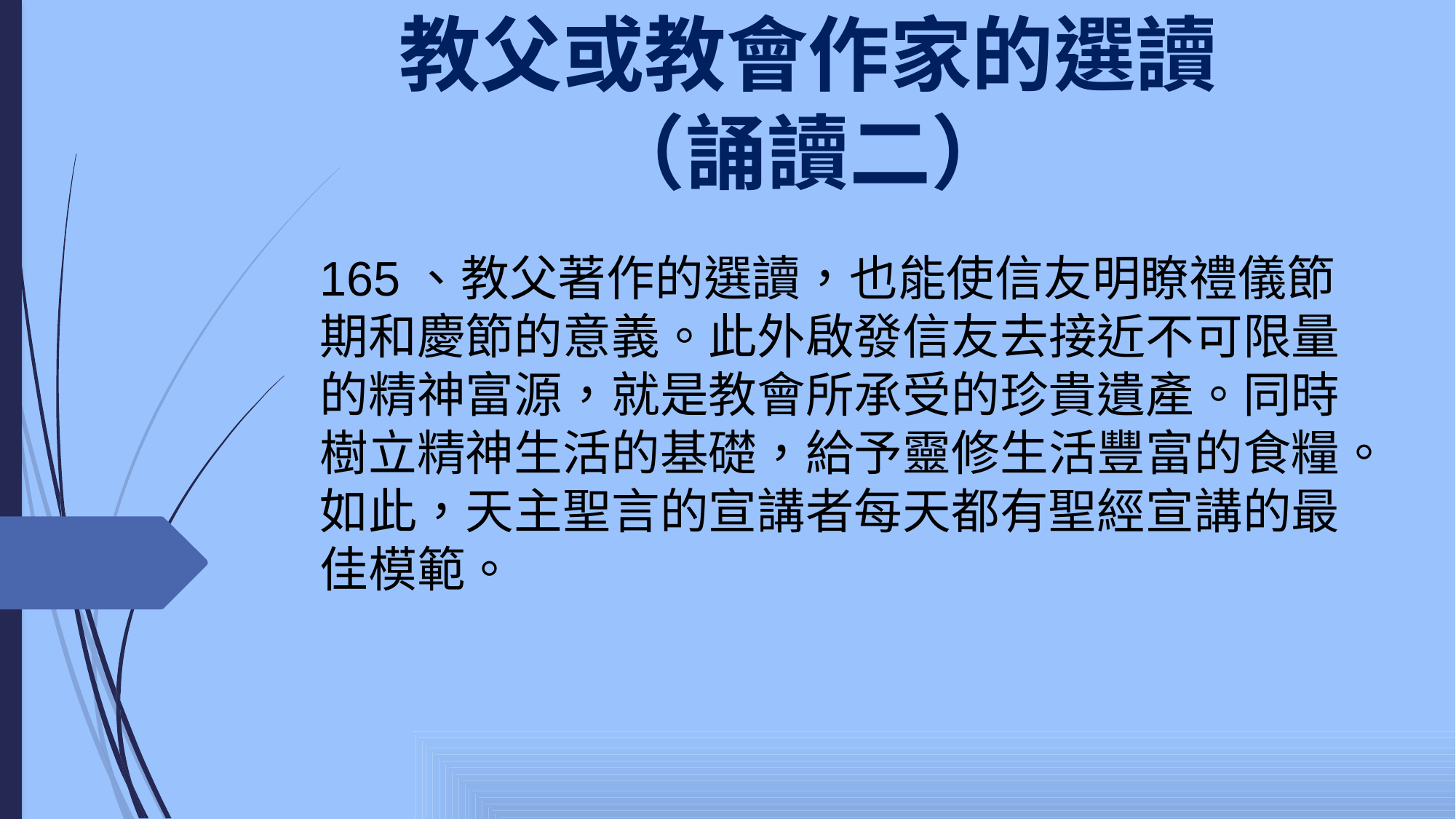

# 教父或教會作家的選讀 （誦讀二）
165、教父著作的選讀，也能使信友明瞭禮儀節期和慶節的意義。此外啟發信友去接近不可限量的精神富源，就是教會所承受的珍貴遺產。同時樹立精神生活的基礎，給予靈修生活豐富的食糧。如此，天主聖言的宣講者每天都有聖經宣講的最佳模範。